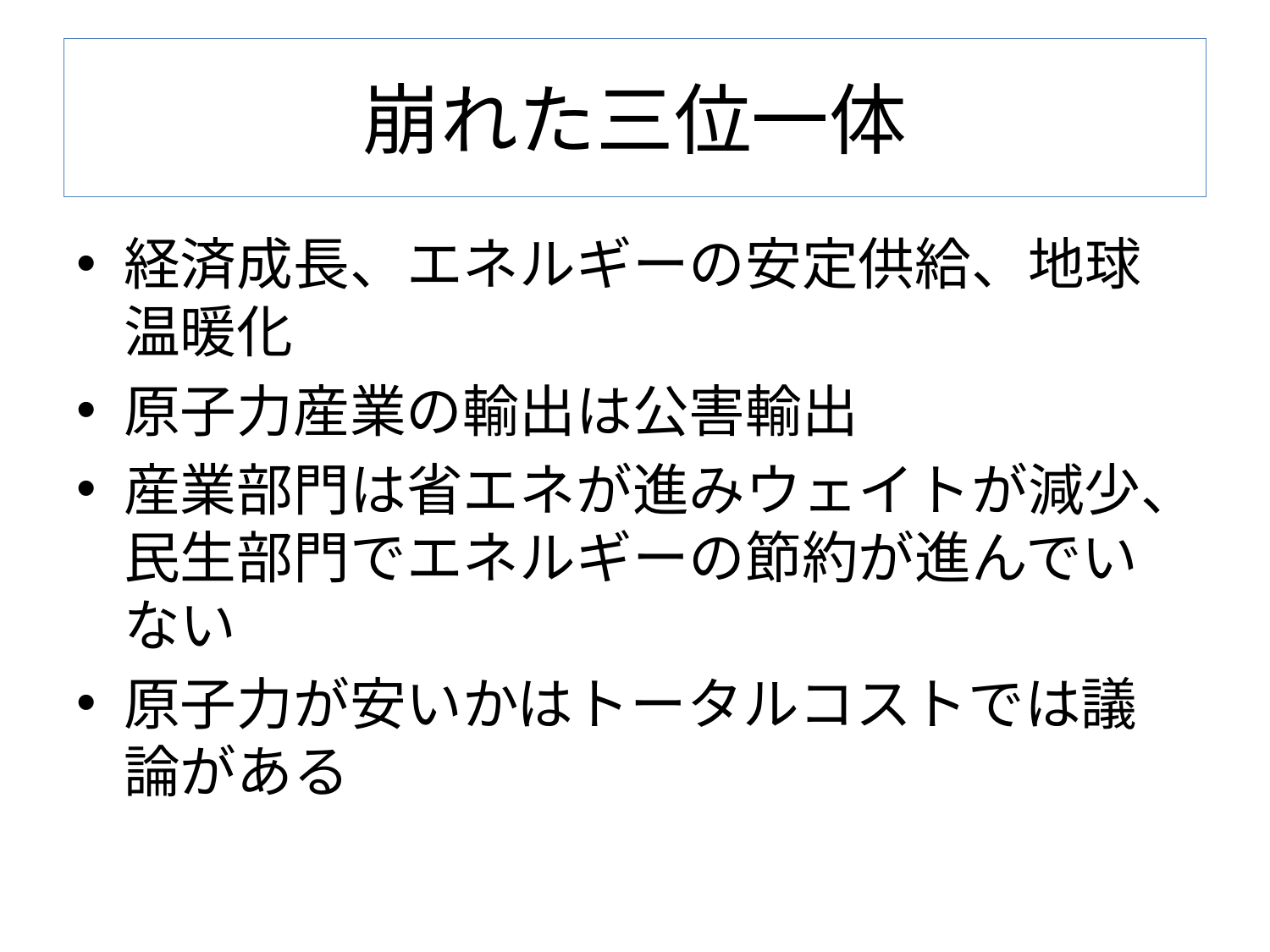

# 崩れた三位一体
経済成長、エネルギーの安定供給、地球温暖化
原子力産業の輸出は公害輸出
産業部門は省エネが進みウェイトが減少、民生部門でエネルギーの節約が進んでいない
原子力が安いかはトータルコストでは議論がある